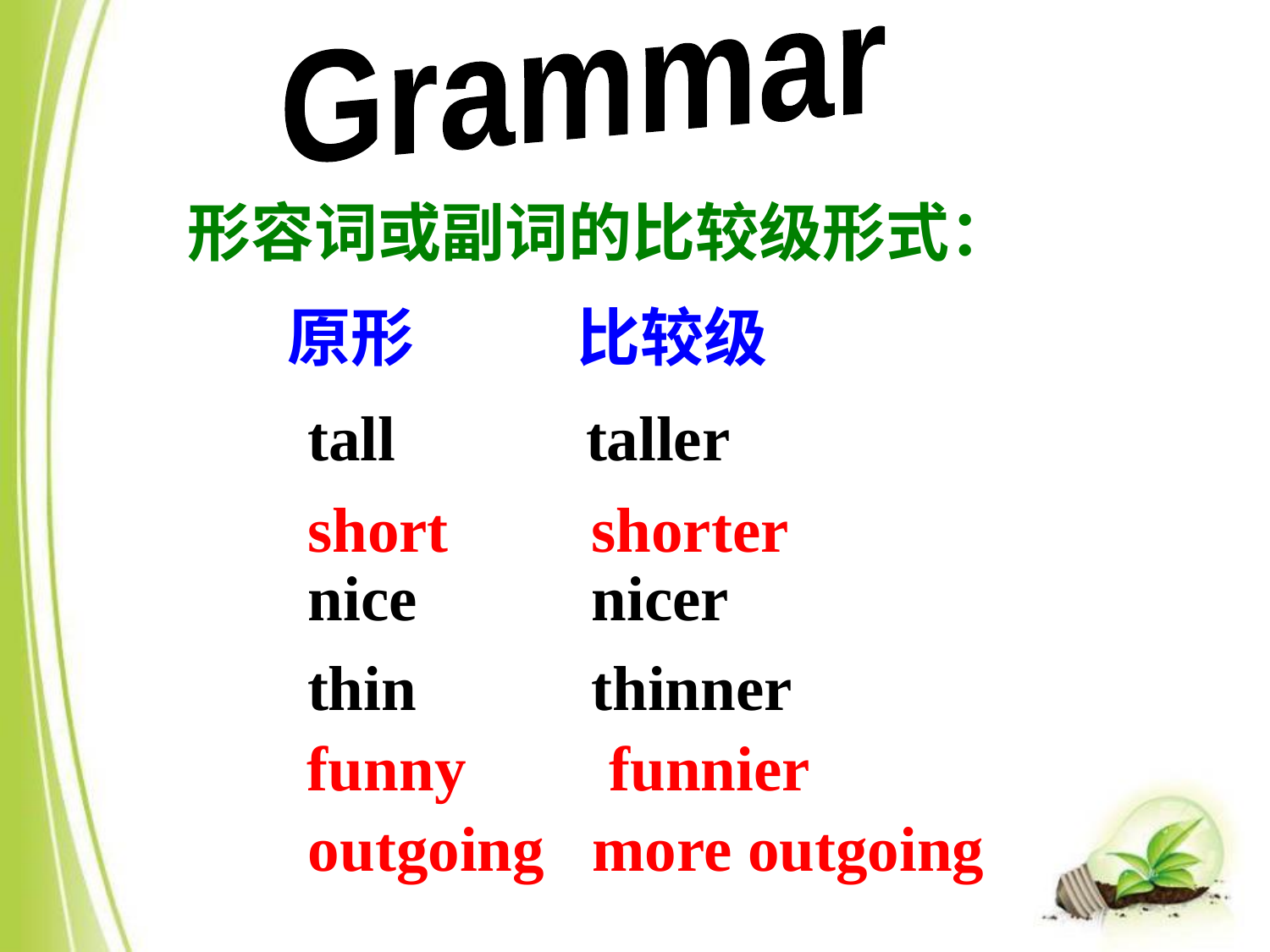

Grammar
形容词或副词的比较级形式：
原形
比较级
tall            taller
short         shorter
nice           nicer
thin           thinner
funny         funnier
outgoing   more outgoing